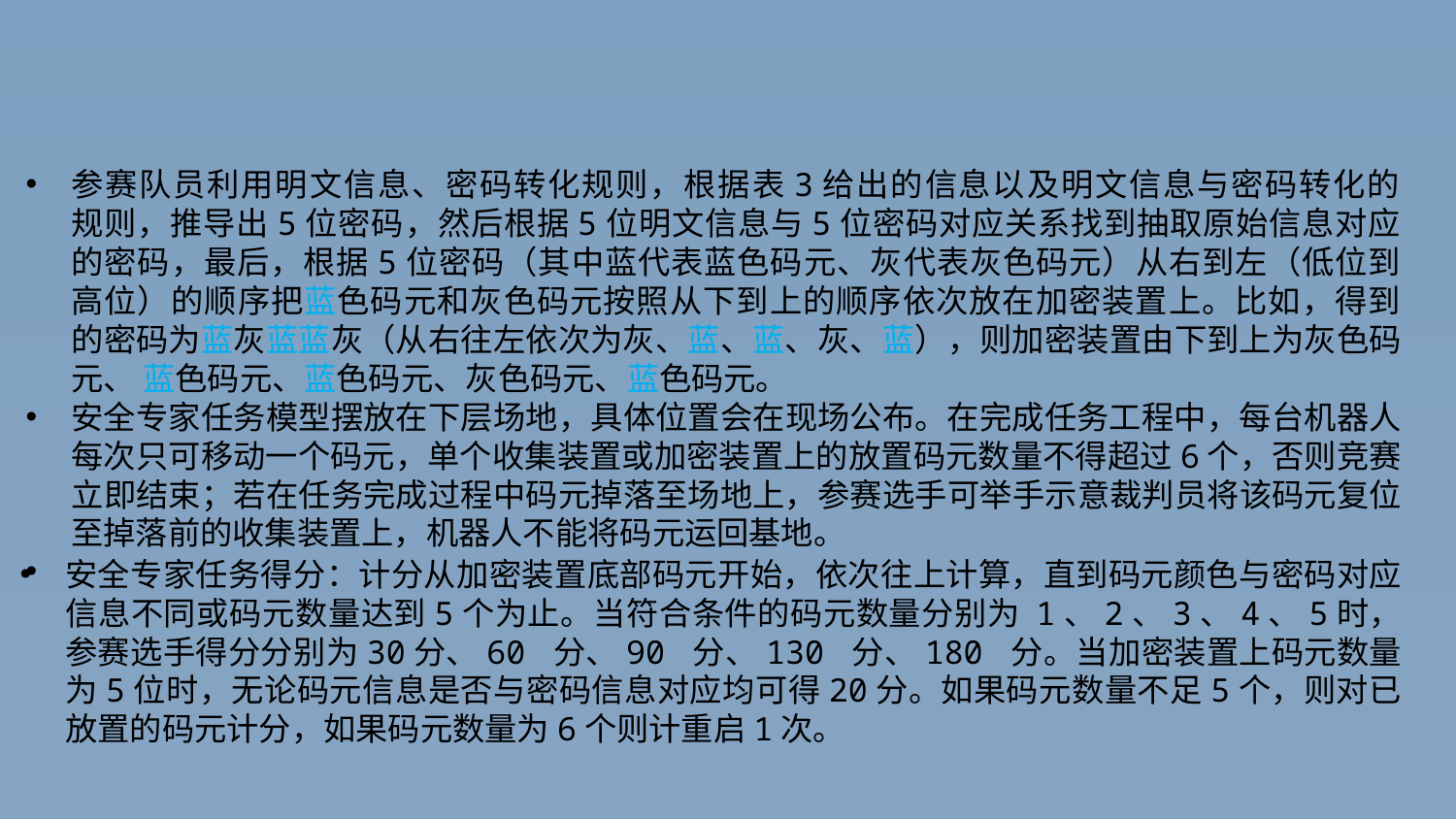

参赛队员利用明文信息、密码转化规则，根据表3给出的信息以及明文信息与密码转化的
规则，推导出5位密码，然后根据5位明文信息与5位密码对应关系找到抽取原始信息对应
的密码，最后，根据5位密码（其中蓝代表蓝色码元、灰代表灰色码元）从右到左（低位到
高位）的顺序把蓝色码元和灰色码元按照从下到上的顺序依次放在加密装置上。比如，得到
的密码为蓝灰蓝蓝灰（从右往左依次为灰、蓝、蓝、灰、蓝），则加密装置由下到上为灰色码元、 蓝色码元、蓝色码元、灰色码元、蓝色码元。
安全专家任务模型摆放在下层场地，具体位置会在现场公布。在完成任务工程中，每台机器人每次只可移动一个码元，单个收集装置或加密装置上的放置码元数量不得超过6个，否则竞赛立即结束；若在任务完成过程中码元掉落至场地上，参赛选手可举手示意裁判员将该码元复位至掉落前的收集装置上，机器人不能将码元运回基地。

安全专家任务得分：计分从加密装置底部码元开始，依次往上计算，直到码元颜色与密码对应信息不同或码元数量达到5个为止。当符合条件的码元数量分别为 1、2、3、4、5时，参赛选手得分分别为30分、60 分、90 分、130 分、180 分。当加密装置上码元数量为5位时，无论码元信息是否与密码信息对应均可得20分。如果码元数量不足5个，则对已放置的码元计分，如果码元数量为6个则计重启1次。